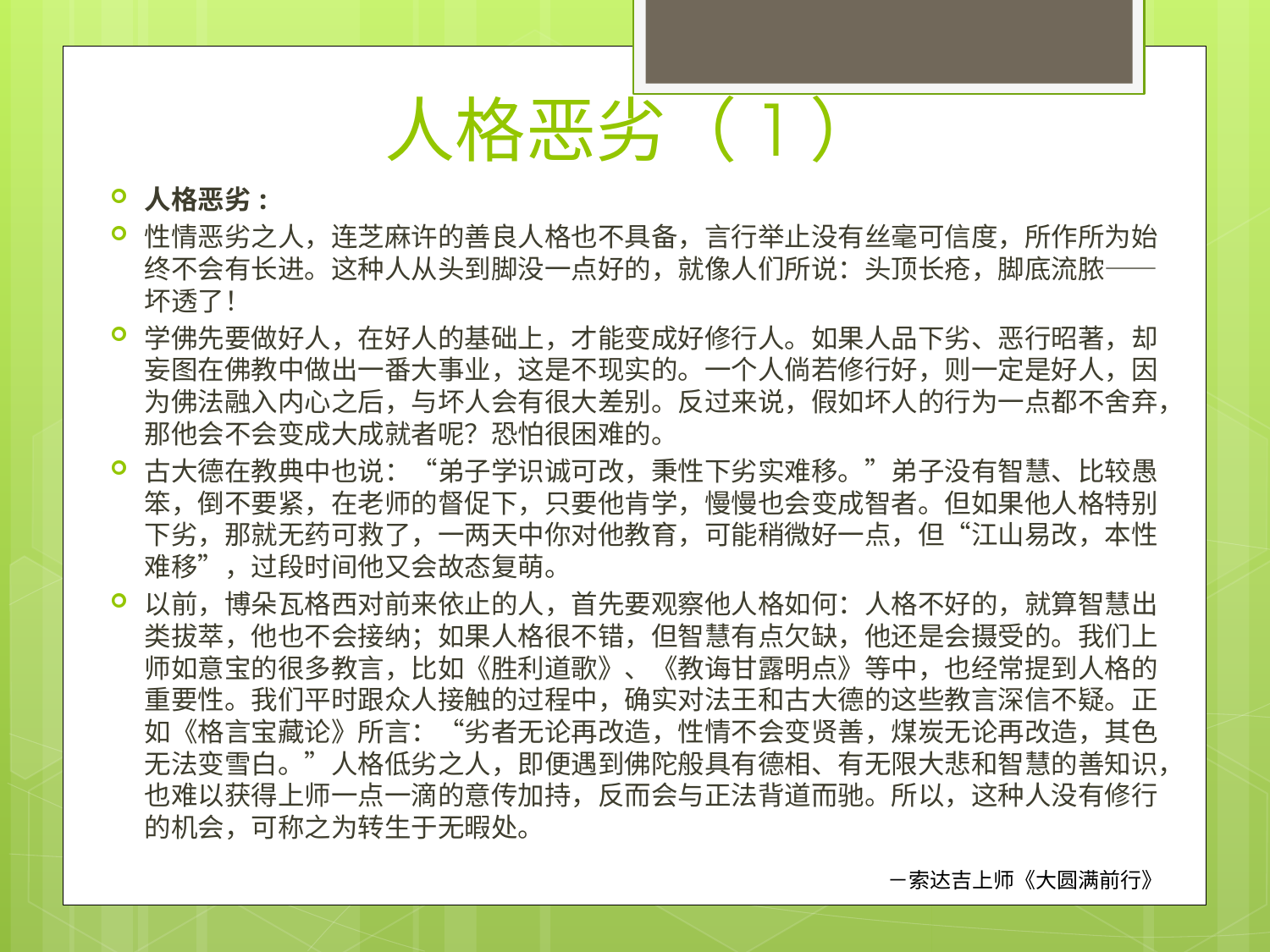

# 人格恶劣（1）
人格恶劣:
性情恶劣之人，连芝麻许的善良人格也不具备，言行举止没有丝毫可信度，所作所为始终不会有长进。这种人从头到脚没一点好的，就像人们所说：头顶长疮，脚底流脓——坏透了！
学佛先要做好人，在好人的基础上，才能变成好修行人。如果人品下劣、恶行昭著，却妄图在佛教中做出一番大事业，这是不现实的。一个人倘若修行好，则一定是好人，因为佛法融入内心之后，与坏人会有很大差别。反过来说，假如坏人的行为一点都不舍弃，那他会不会变成大成就者呢？恐怕很困难的。
古大德在教典中也说：“弟子学识诚可改，秉性下劣实难移。”弟子没有智慧、比较愚笨，倒不要紧，在老师的督促下，只要他肯学，慢慢也会变成智者。但如果他人格特别下劣，那就无药可救了，一两天中你对他教育，可能稍微好一点，但“江山易改，本性难移”，过段时间他又会故态复萌。
以前，博朵瓦格西对前来依止的人，首先要观察他人格如何：人格不好的，就算智慧出类拔萃，他也不会接纳；如果人格很不错，但智慧有点欠缺，他还是会摄受的。我们上师如意宝的很多教言，比如《胜利道歌》、《教诲甘露明点》等中，也经常提到人格的重要性。我们平时跟众人接触的过程中，确实对法王和古大德的这些教言深信不疑。正如《格言宝藏论》所言：“劣者无论再改造，性情不会变贤善，煤炭无论再改造，其色无法变雪白。”人格低劣之人，即便遇到佛陀般具有德相、有无限大悲和智慧的善知识，也难以获得上师一点一滴的意传加持，反而会与正法背道而驰。所以，这种人没有修行的机会，可称之为转生于无暇处。

－索达吉上师《大圆满前行》